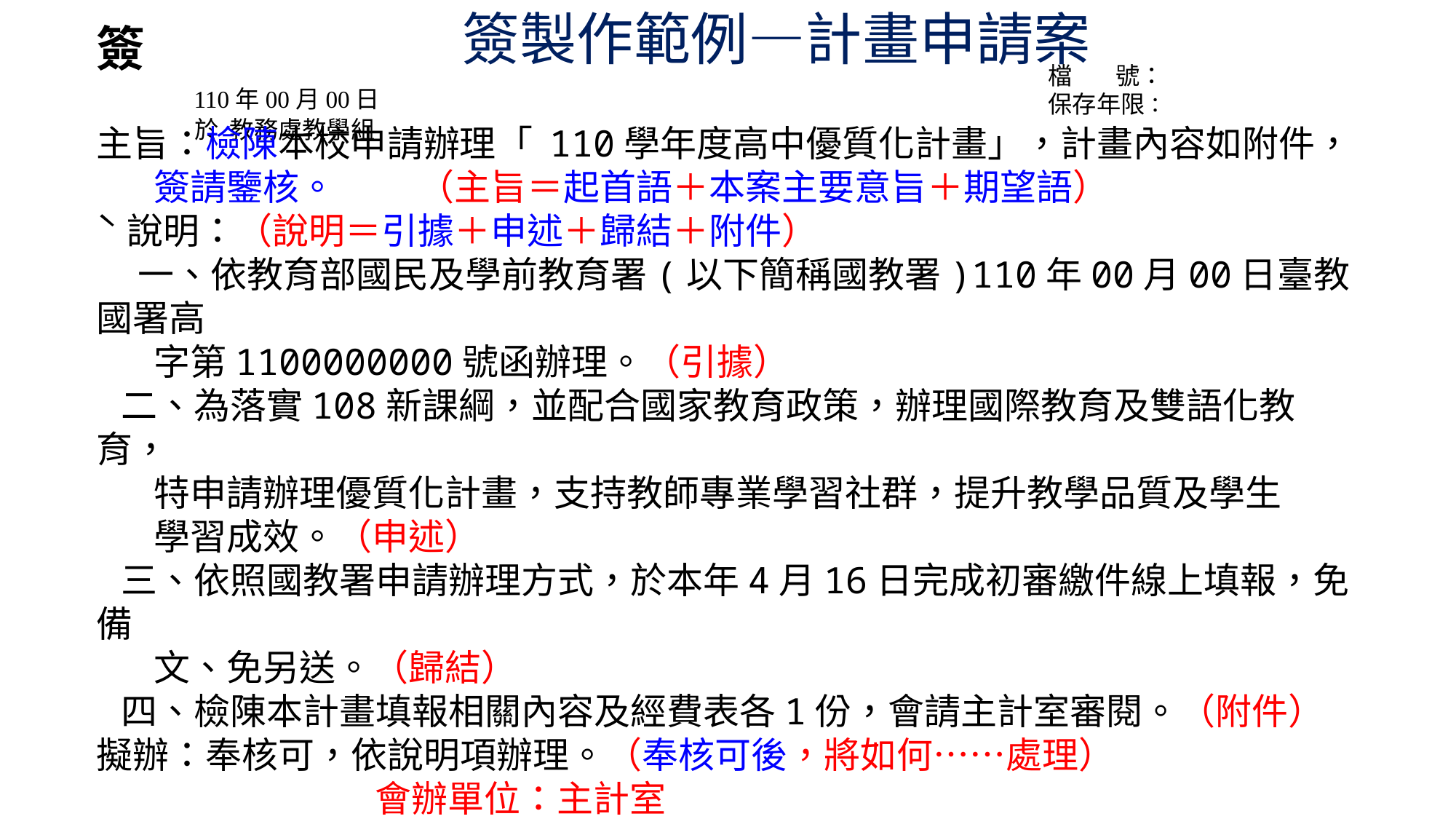

# 簽製作範例—計畫申請案

檔        號：
保存年限：
簽

主旨：檢陳本校申請辦理「 110學年度高中優質化計畫」，計畫內容如附件，
      簽請鑒核。          （主旨＝起首語＋本案主要意旨＋期望語）
ˋ說明：（說明＝引據＋申述＋歸結＋附件）
    一、依教育部國民及學前教育署(以下簡稱國教署)110年00月00日臺教國署高
      字第1100000000號函辦理。（引據）
  二、為落實108新課綱，並配合國家教育政策，辦理國際教育及雙語化教育，
      特申請辦理優質化計畫，支持教師專業學習社群，提升教學品質及學生
      學習成效。（申述）
  三、依照國教署申請辦理方式，於本年4月16日完成初審繳件線上填報，免備
      文、免另送。（歸結）
  四、檢陳本計畫填報相關內容及經費表各1份，會請主計室審閱。（附件）
擬辦：奉核可，依說明項辦理。（奉核可後，將如何……處理）
                                 會辦單位：主計室

110年00月00日
 於  教務處教學組